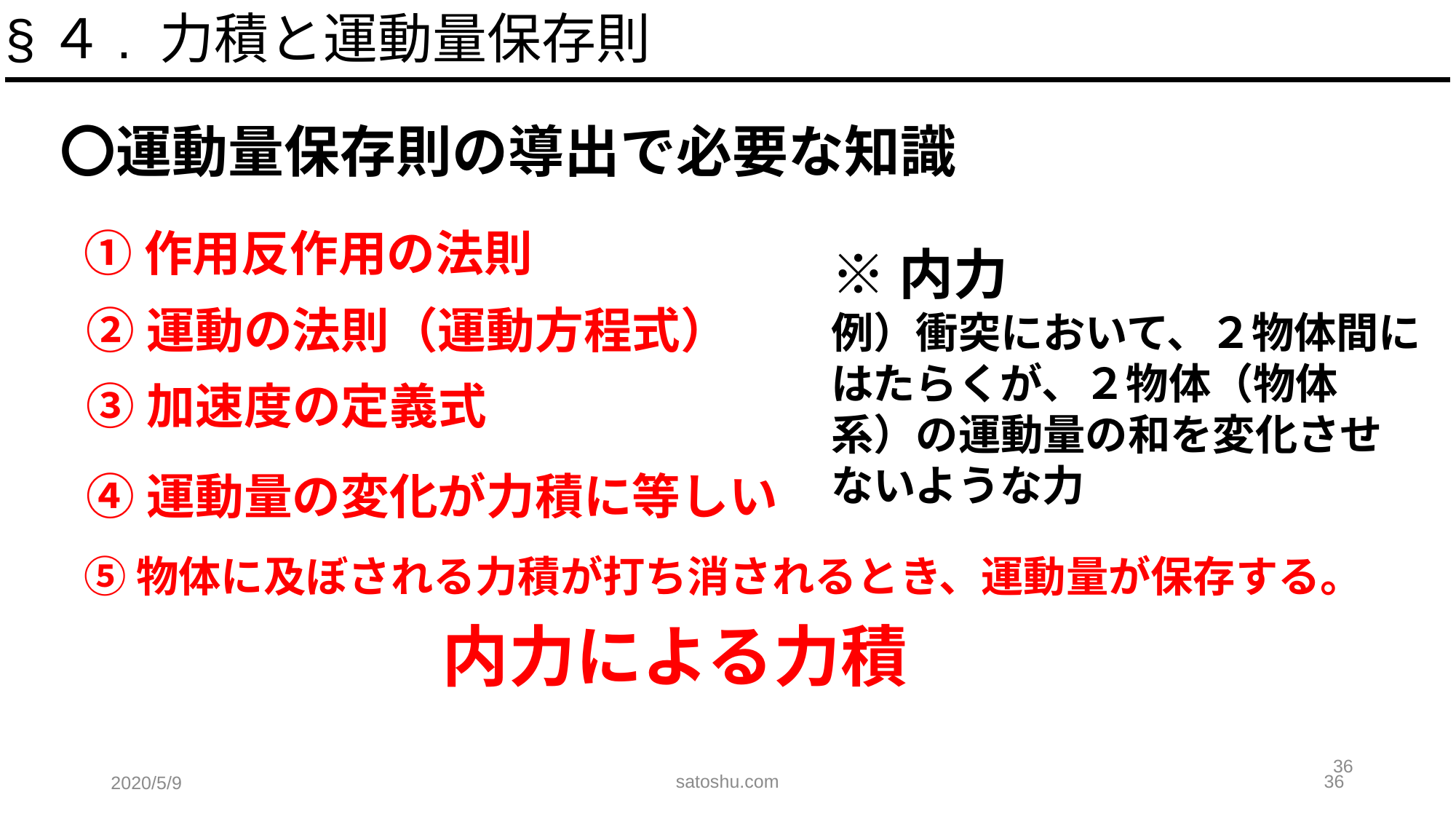

§４. 力積と運動量保存則
〇運動量保存則の導出で必要な知識
①作用反作用の法則
※内力
例）衝突において、２物体間にはたらくが、２物体（物体系）の運動量の和を変化させないような力
②運動の法則（運動方程式）
③加速度の定義式
④運動量の変化が力積に等しい
⑤物体に及ぼされる力積が打ち消されるとき、運動量が保存する。
　　　　　　　　  内力による力積
36
satoshu.com
36
2020/5/9